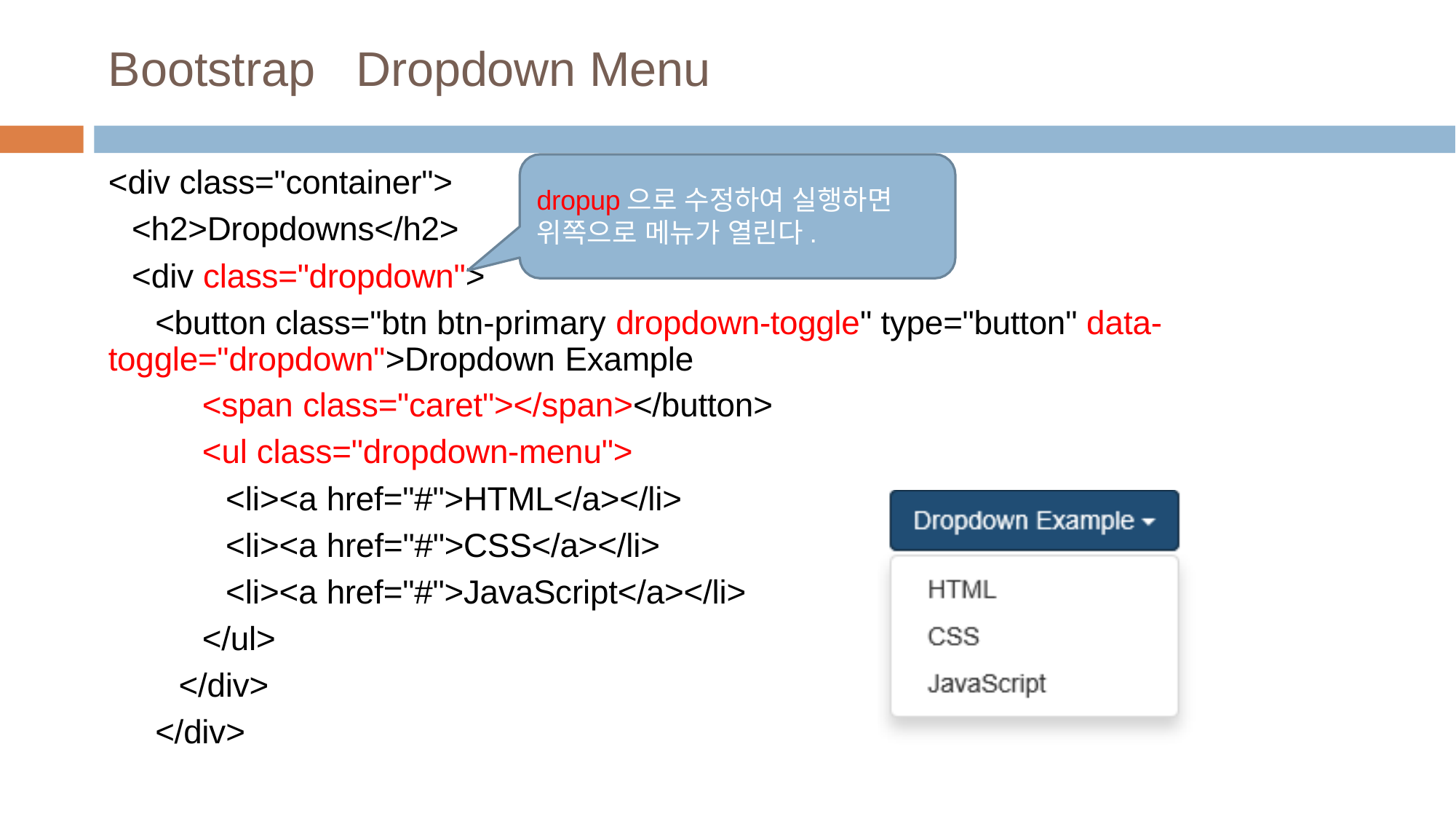

# Bootstrap	Dropdown Menu
<div class="container">
<h2>Dropdowns</h2>
<div class="dropdown">

dropup으로 수정하여 실행하면
위쪽으로 메뉴가 열린다.
<button class="btn btn-primary dropdown-toggle" type="button" data-  toggle="dropdown">Dropdown Example
<span class="caret"></span></button>
<ul class="dropdown-menu">
<li><a href="#">HTML</a></li>
<li><a href="#">CSS</a></li>
<li><a href="#">JavaScript</a></li>
</ul>
</div>
</div>